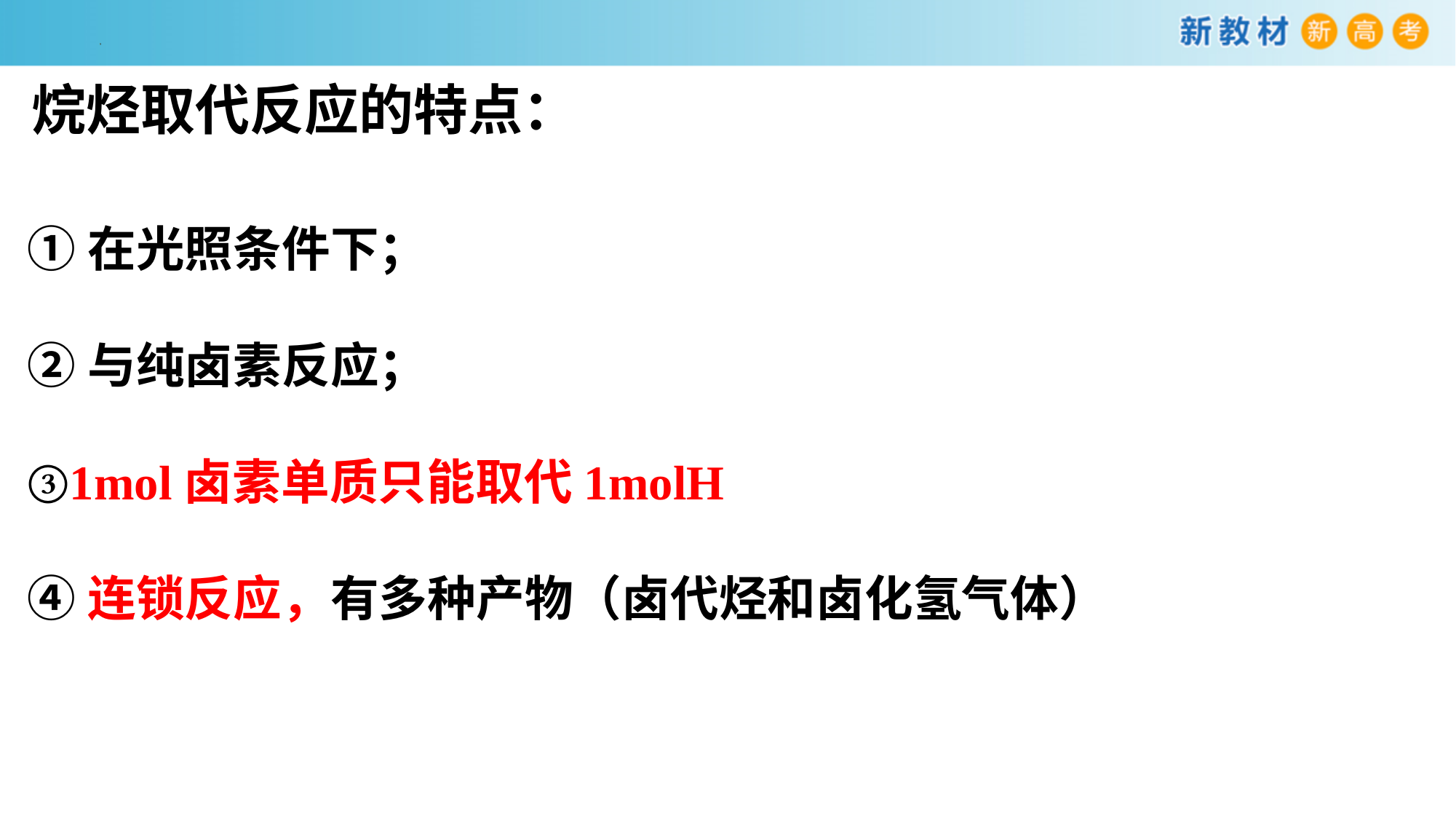

烷烃取代反应的特点：
①在光照条件下；
②与纯卤素反应；
③1mol卤素单质只能取代1molH
④连锁反应，有多种产物（卤代烃和卤化氢气体）